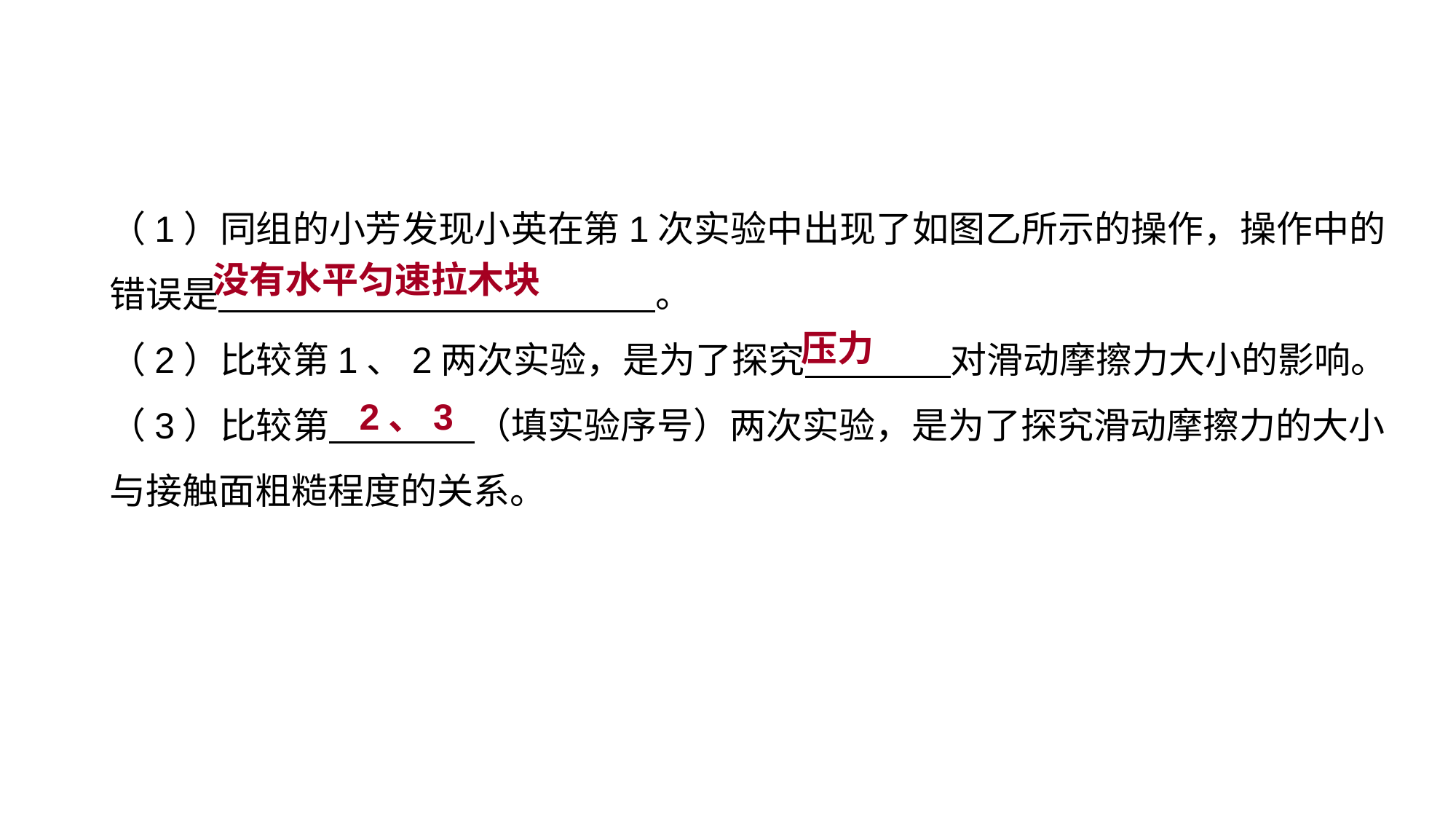

（1）同组的小芳发现小英在第1次实验中出现了如图乙所示的操作，操作中的错误是　　　　　　　　　　　　。
（2）比较第1、2两次实验，是为了探究　　　　对滑动摩擦力大小的影响。
（3）比较第　　　　（填实验序号）两次实验，是为了探究滑动摩擦力的大小与接触面粗糙程度的关系。
实验突破 素养提升
没有水平匀速拉木块
压力
2、3